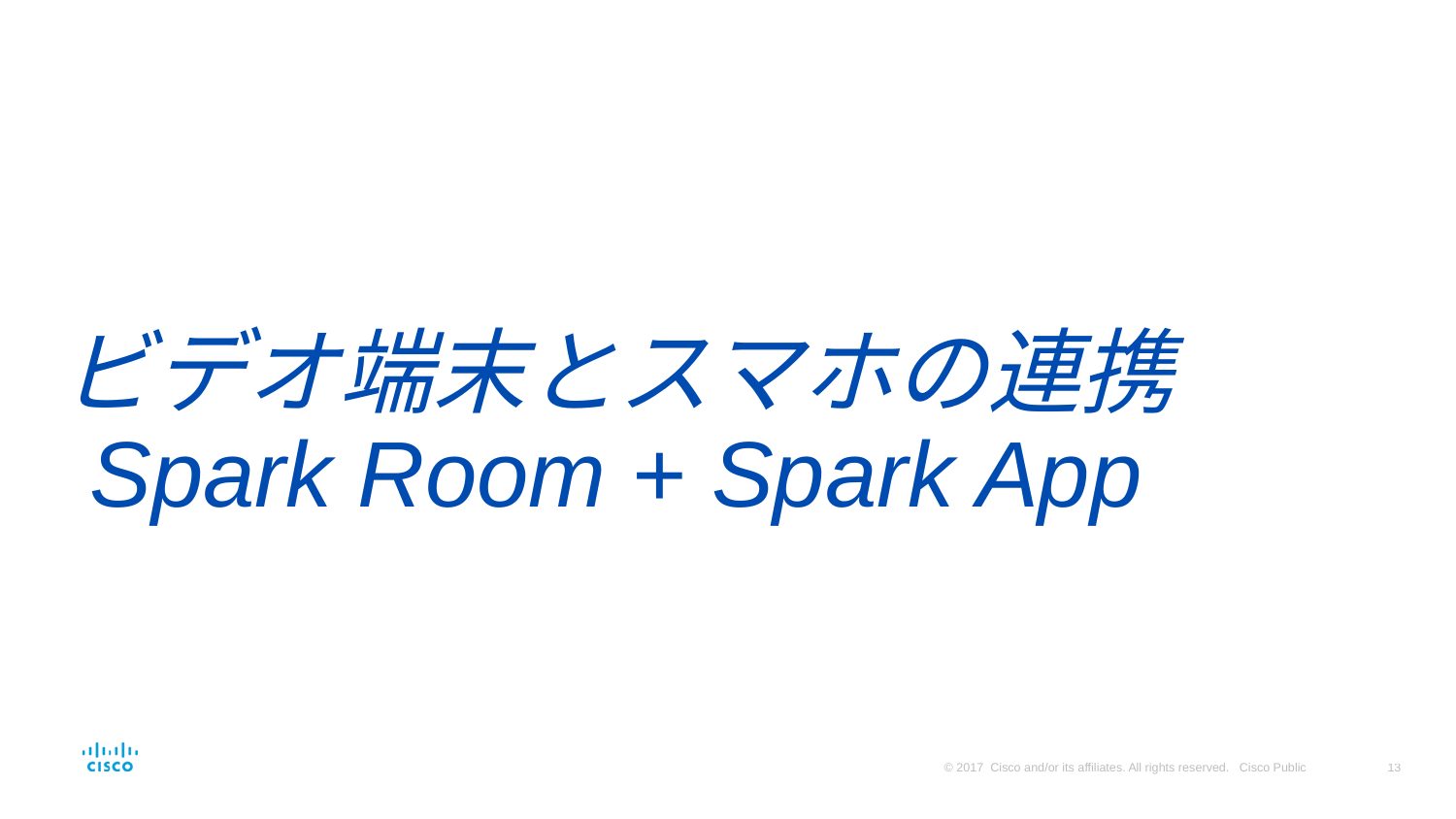

# ビデオ端末とスマホの連携 Spark Room + Spark App